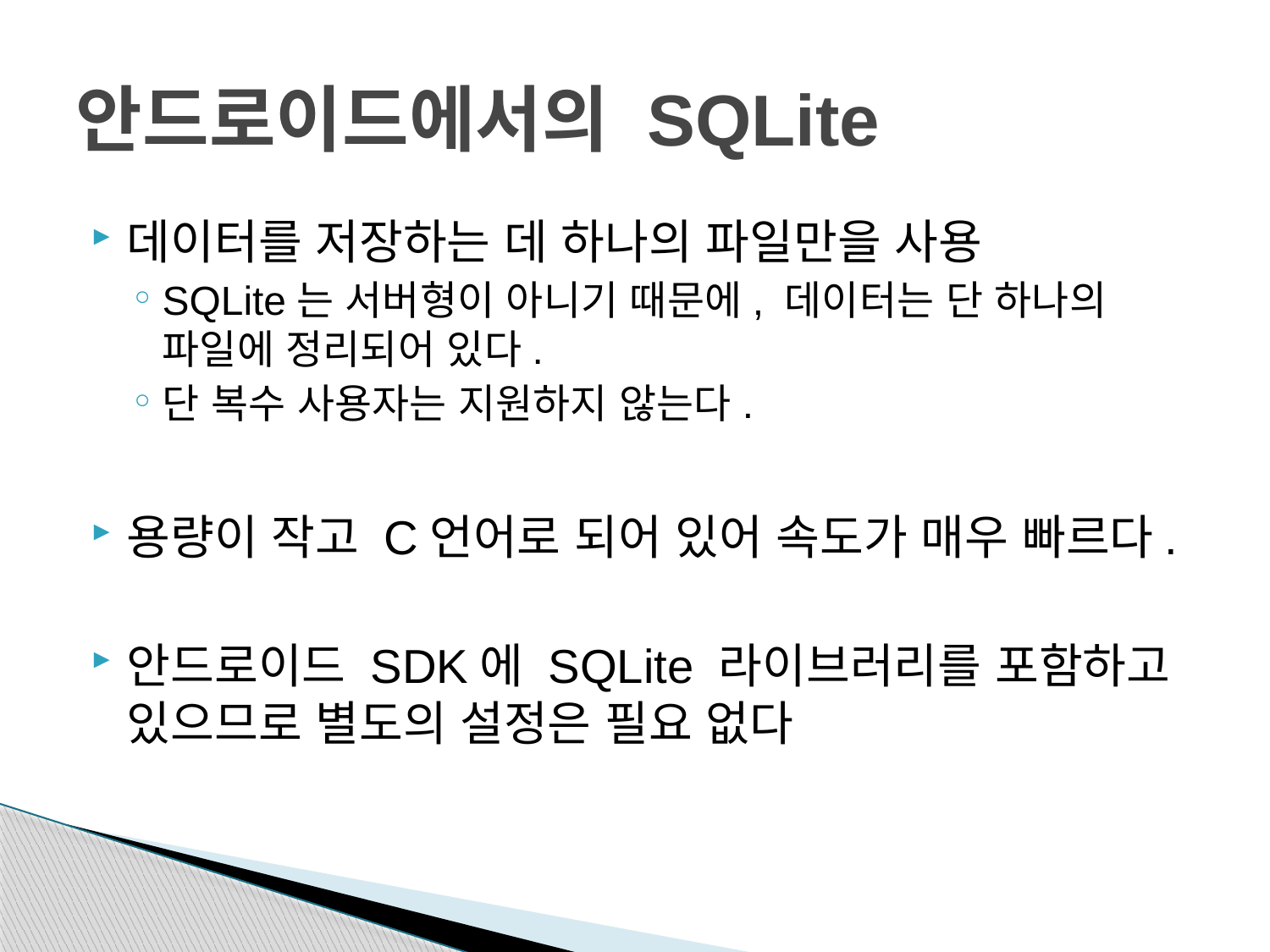

# 안드로이드에서의 SQLite
데이터를 저장하는 데 하나의 파일만을 사용
SQLite는 서버형이 아니기 때문에, 데이터는 단 하나의 파일에 정리되어 있다.
단 복수 사용자는 지원하지 않는다.

용량이 작고 C언어로 되어 있어 속도가 매우 빠르다.

안드로이드 SDK에 SQLite 라이브러리를 포함하고 있으므로 별도의 설정은 필요 없다